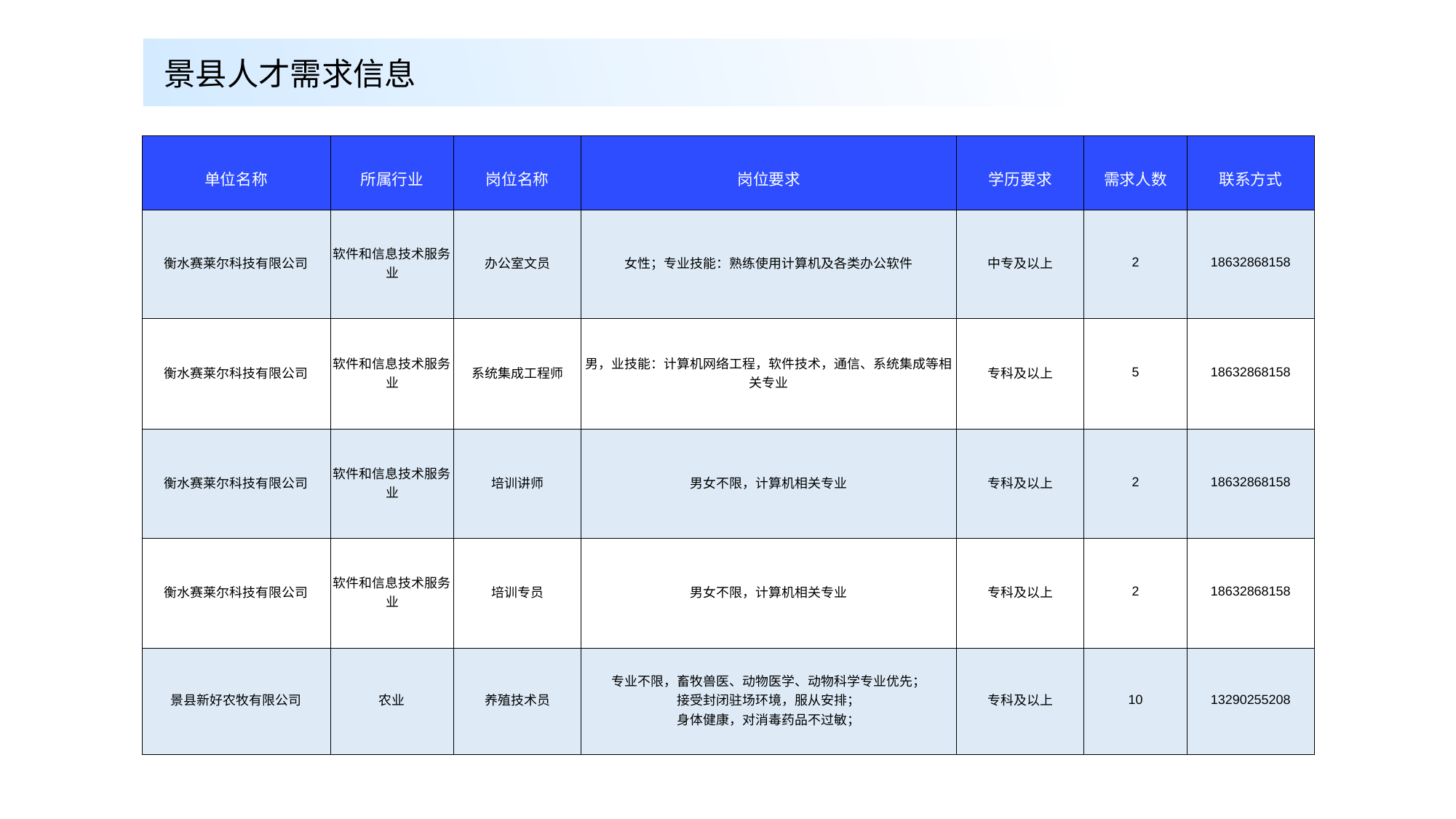

景县人才需求信息
| 单位名称 | 所属行业 | 岗位名称 | 岗位要求 | 学历要求 | 需求人数 | 联系方式 |
| --- | --- | --- | --- | --- | --- | --- |
| 衡水赛莱尔科技有限公司 | 软件和信息技术服务业 | 办公室文员 | 女性；专业技能：熟练使用计算机及各类办公软件 | 中专及以上 | 2 | 18632868158 |
| 衡水赛莱尔科技有限公司 | 软件和信息技术服务业 | 系统集成工程师 | 男，业技能：计算机网络工程，软件技术，通信、系统集成等相关专业 | 专科及以上 | 5 | 18632868158 |
| 衡水赛莱尔科技有限公司 | 软件和信息技术服务业 | 培训讲师 | 男女不限，计算机相关专业 | 专科及以上 | 2 | 18632868158 |
| 衡水赛莱尔科技有限公司 | 软件和信息技术服务业 | 培训专员 | 男女不限，计算机相关专业 | 专科及以上 | 2 | 18632868158 |
| 景县新好农牧有限公司 | 农业 | 养殖技术员 | 专业不限，畜牧兽医、动物医学、动物科学专业优先； 接受封闭驻场环境，服从安排； 身体健康，对消毒药品不过敏； | 专科及以上 | 10 | 13290255208 |
49